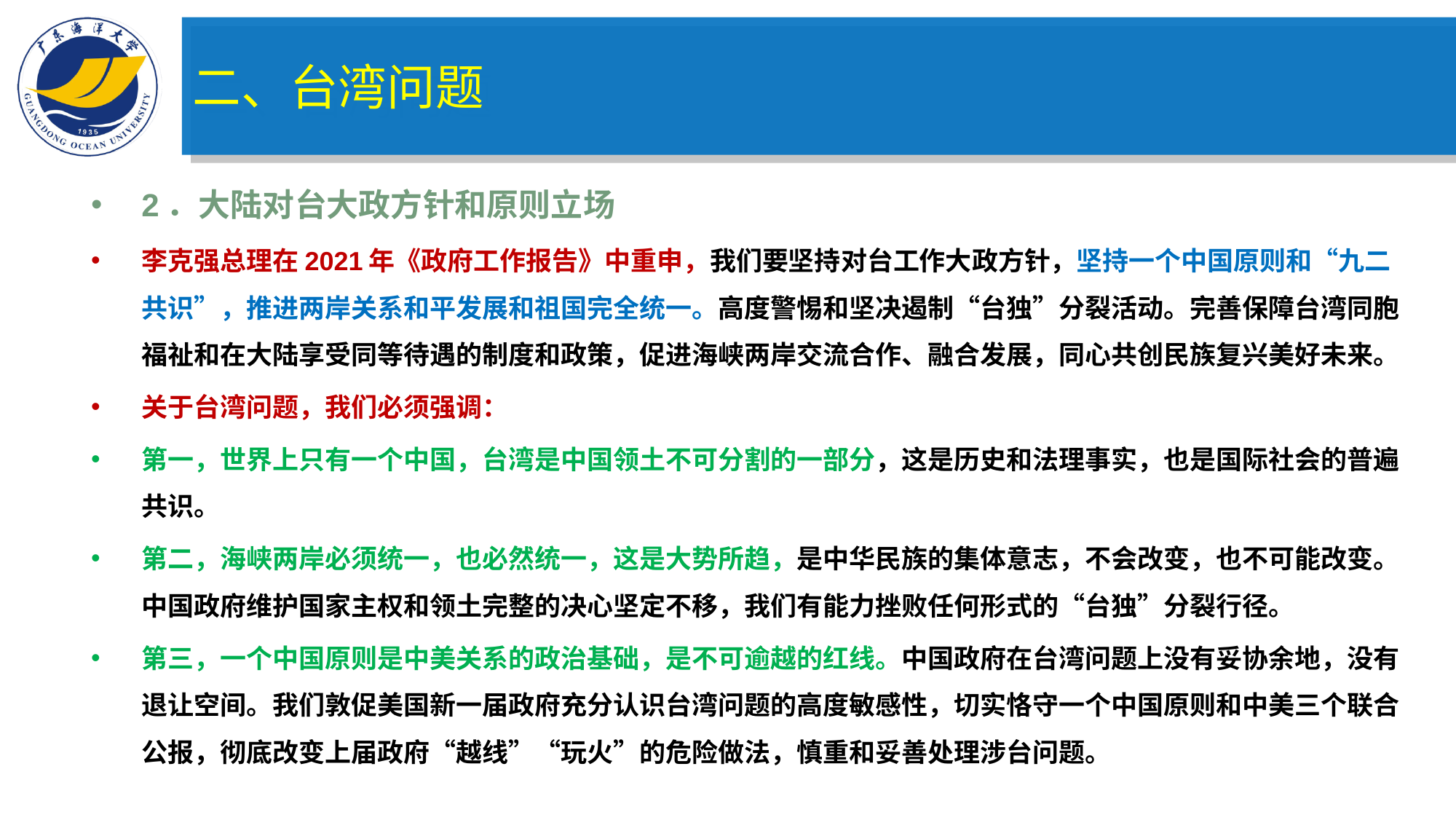

二、台湾问题
2．大陆对台大政方针和原则立场
李克强总理在2021年《政府工作报告》中重申，我们要坚持对台工作大政方针，坚持一个中国原则和“九二共识”，推进两岸关系和平发展和祖国完全统一。高度警惕和坚决遏制“台独”分裂活动。完善保障台湾同胞福祉和在大陆享受同等待遇的制度和政策，促进海峡两岸交流合作、融合发展，同心共创民族复兴美好未来。
关于台湾问题，我们必须强调：
第一，世界上只有一个中国，台湾是中国领土不可分割的一部分，这是历史和法理事实，也是国际社会的普遍共识。
第二，海峡两岸必须统一，也必然统一，这是大势所趋，是中华民族的集体意志，不会改变，也不可能改变。中国政府维护国家主权和领土完整的决心坚定不移，我们有能力挫败任何形式的“台独”分裂行径。
第三，一个中国原则是中美关系的政治基础，是不可逾越的红线。中国政府在台湾问题上没有妥协余地，没有退让空间。我们敦促美国新一届政府充分认识台湾问题的高度敏感性，切实恪守一个中国原则和中美三个联合公报，彻底改变上届政府“越线”“玩火”的危险做法，慎重和妥善处理涉台问题。